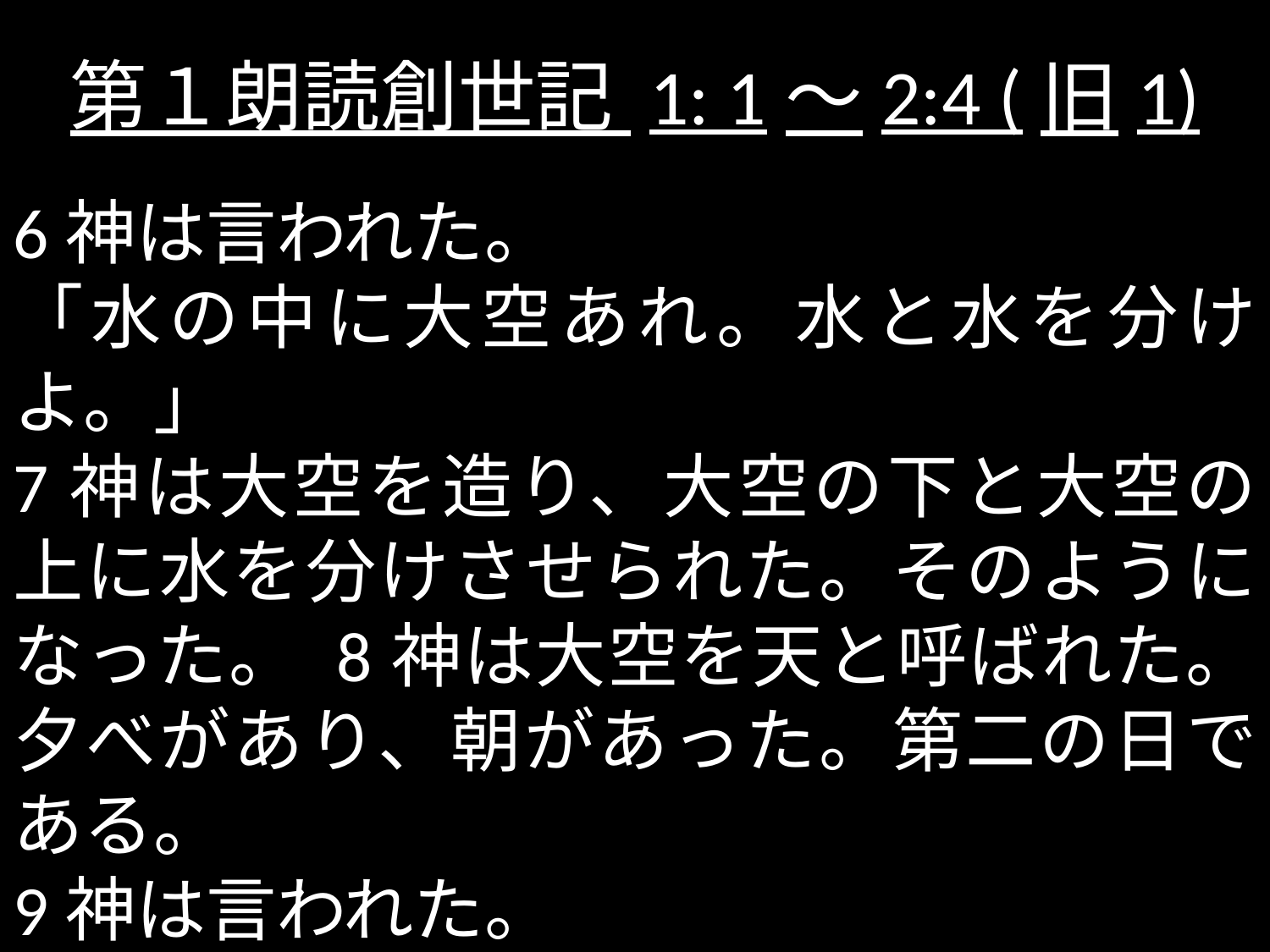

# 第１朗読創世記 1: 1～2:4 (旧1)
6神は言われた。
「水の中に大空あれ。水と水を分けよ。」
7神は大空を造り、大空の下と大空の上に水を分けさせられた。そのようになった。 8神は大空を天と呼ばれた。夕べがあり、朝があった。第二の日である。
9神は言われた。
「天の下の水は一つ所に集まれ。乾いた所が現れよ。」